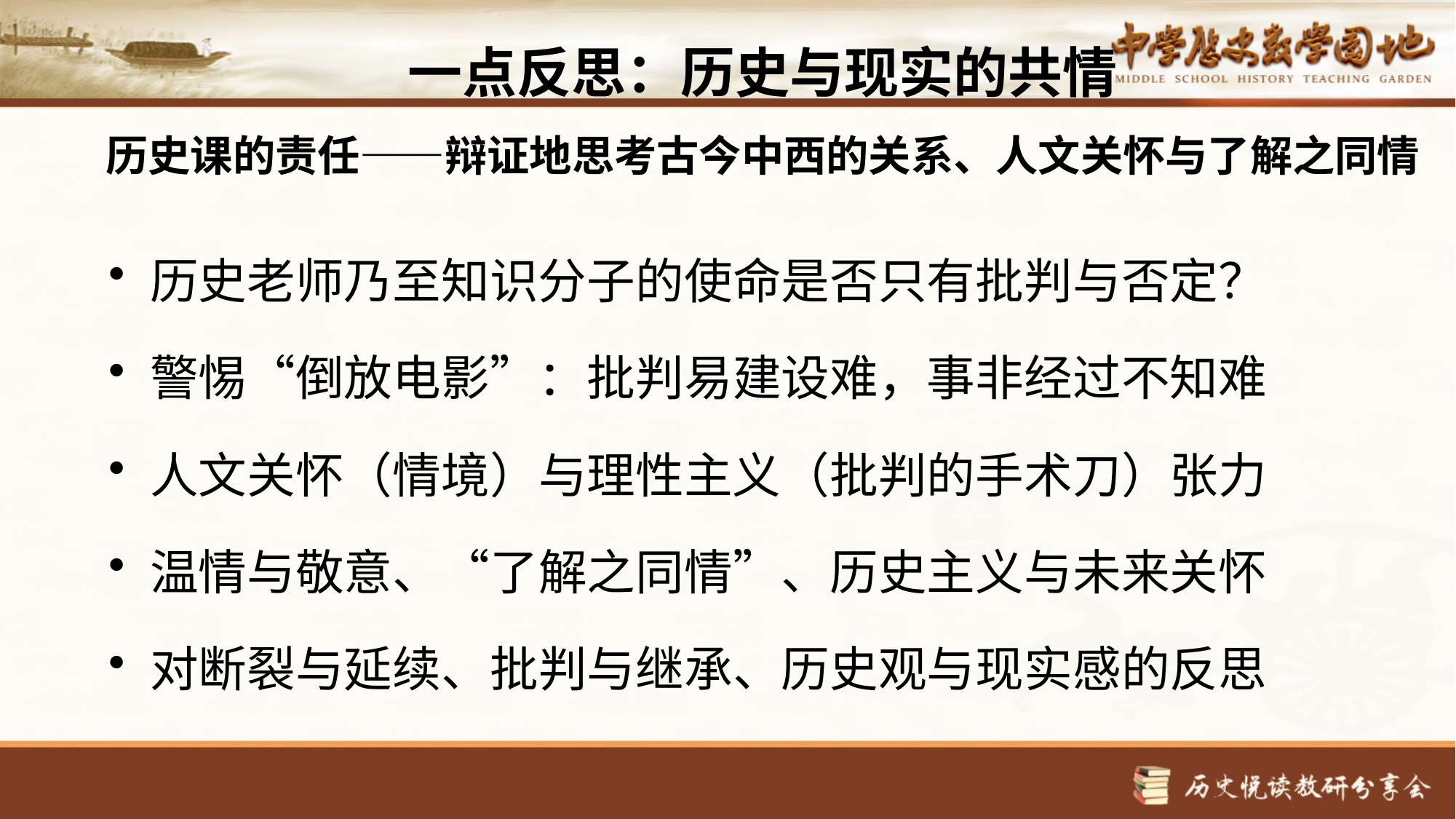

# 一点反思：历史与现实的共情 历史课的责任——辩证地思考古今中西的关系、人文关怀与了解之同情
历史老师乃至知识分子的使命是否只有批判与否定？
警惕“倒放电影”：批判易建设难，事非经过不知难
人文关怀（情境）与理性主义（批判的手术刀）张力
温情与敬意、“了解之同情”、历史主义与未来关怀
对断裂与延续、批判与继承、历史观与现实感的反思